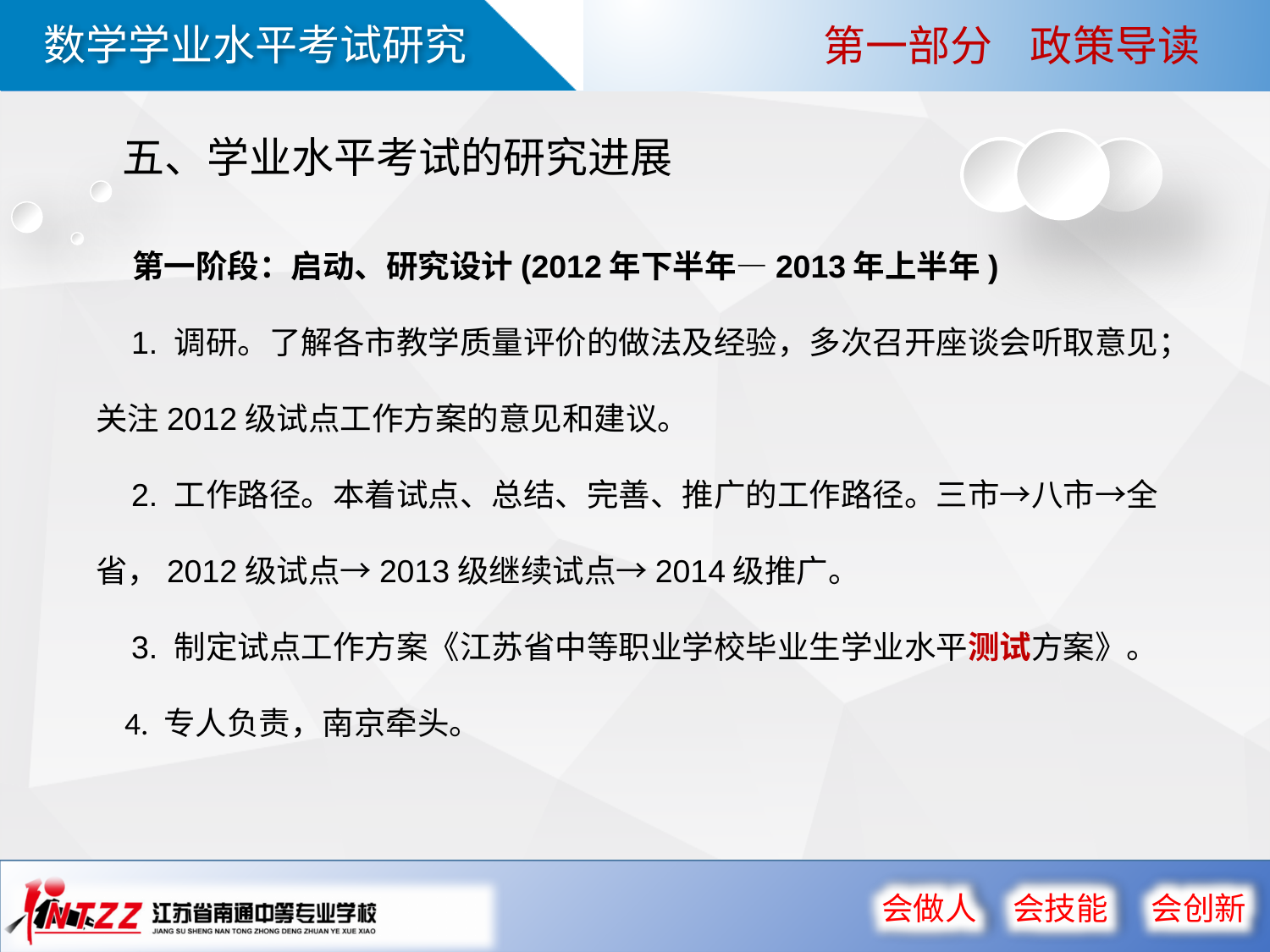

第一部分    政策导读
五、学业水平考试的研究进展

    第一阶段：启动、研究设计(2012年下半年—2013年上半年)
    1. 调研。了解各市教学质量评价的做法及经验，多次召开座谈会听取意见；关注2012级试点工作方案的意见和建议。
    2. 工作路径。本着试点、总结、完善、推广的工作路径。三市→八市→全省，2012级试点→2013级继续试点→2014级推广。
    3. 制定试点工作方案《江苏省中等职业学校毕业生学业水平测试方案》。
    4. 专人负责，南京牵头。